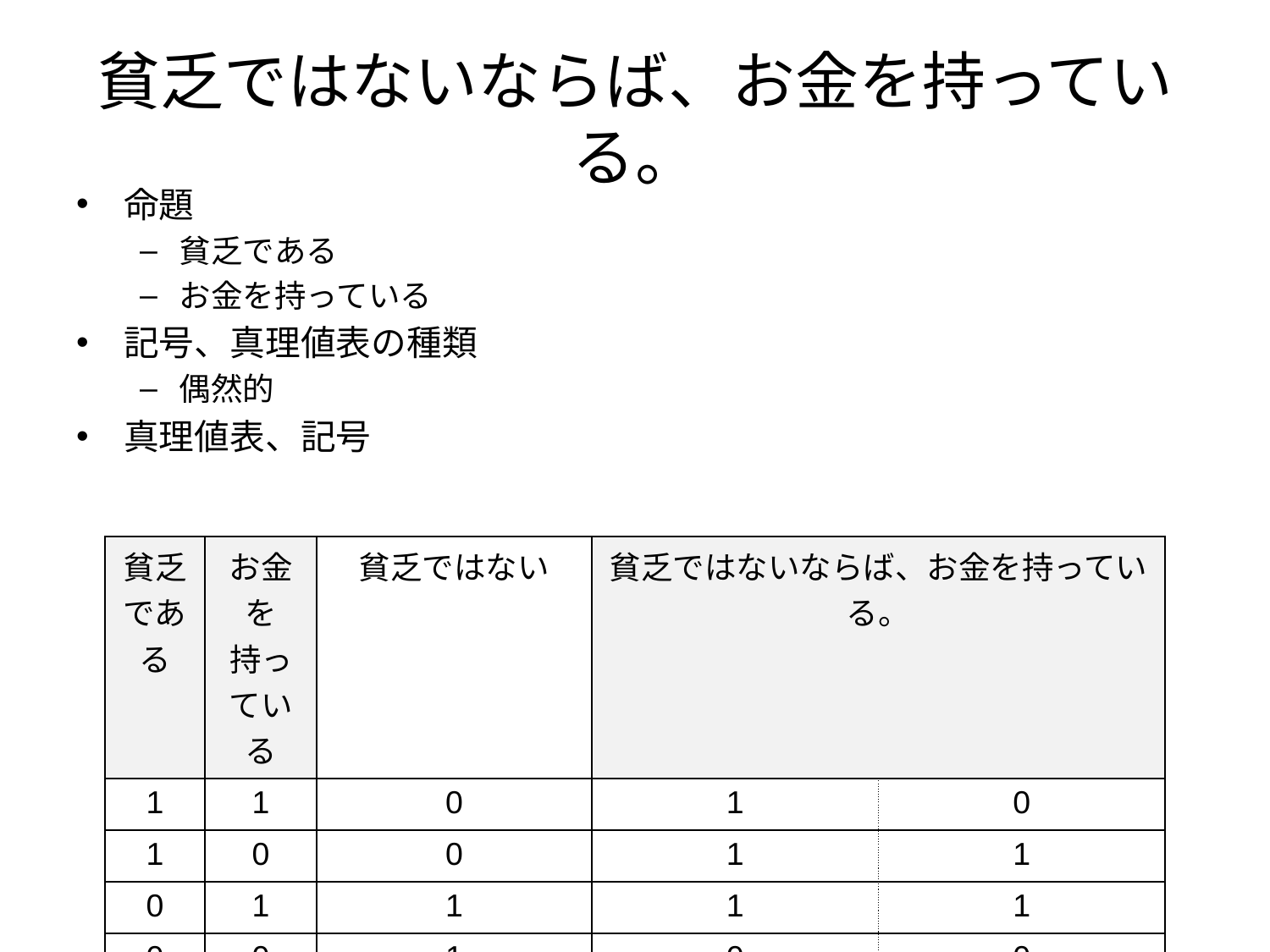

# 貧乏ではないならば、お金を持っている。
命題
貧乏である
お金を持っている
記号、真理値表の種類
偶然的
真理値表、記号
| 貧乏である | お金を持っている | 貧乏ではない | 貧乏ではないならば、お金を持っている。 |  |
| --- | --- | --- | --- | --- |
| 1 | 1 | 0 | 1 | 0 |
| 1 | 0 | 0 | 1 | 1 |
| 0 | 1 | 1 | 1 | 1 |
| 0 | 0 | 1 | 0 | 0 |
| p | q | ￢p | ￢p⇒q | [￢p⇔q ] |